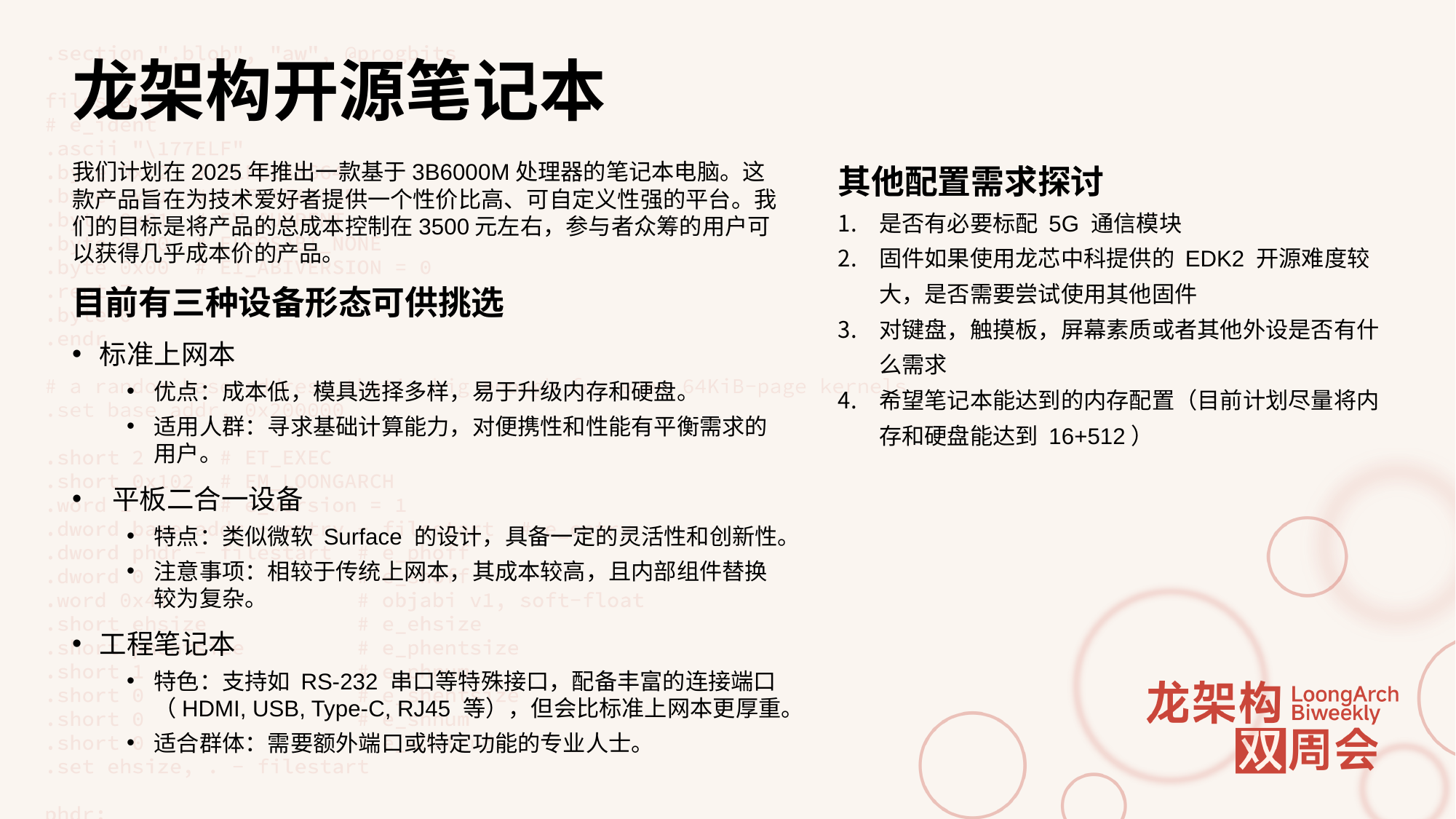

# 龙架构开源笔记本
其他配置需求探讨
是否有必要标配 5G 通信模块
固件如果使用龙芯中科提供的 EDK2 开源难度较大，是否需要尝试使用其他固件
对键盘，触摸板，屏幕素质或者其他外设是否有什么需求
希望笔记本能达到的内存配置（目前计划尽量将内存和硬盘能达到 16+512）

我们计划在2025年推出一款基于3B6000M处理器的笔记本电脑。这款产品旨在为技术爱好者提供一个性价比高、可自定义性强的平台。我们的目标是将产品的总成本控制在3500元左右，参与者众筹的用户可以获得几乎成本价的产品。
目前有三种设备形态可供挑选
标准上网本
优点：成本低，模具选择多样，易于升级内存和硬盘。
适用人群：寻求基础计算能力，对便携性和性能有平衡需求的用户。
 平板二合一设备
特点：类似微软 Surface 的设计，具备一定的灵活性和创新性。
注意事项：相较于传统上网本，其成本较高，且内部组件替换较为复杂。
工程笔记本
特色：支持如 RS-232 串口等特殊接口，配备丰富的连接端口（HDMI, USB, Type-C, RJ45 等），但会比标准上网本更厚重。
适合群体：需要额外端口或特定功能的专业人士。